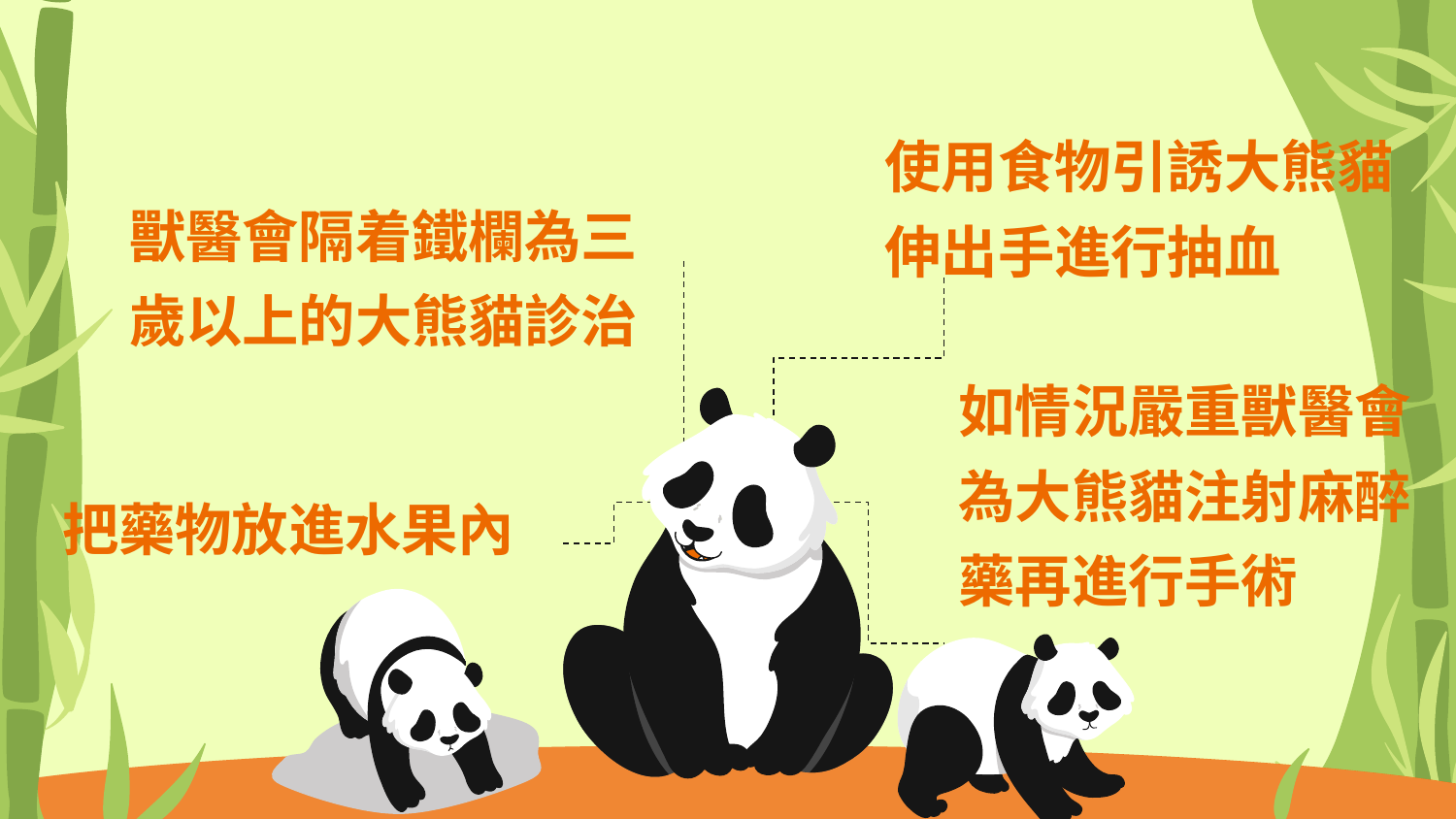

使用食物引誘大熊貓伸出手進行抽血
獸醫會隔着鐵欄為三歲以上的大熊貓診治

把藥物放進水果內

如情況嚴重獸醫會為大熊貓注射麻醉藥再進行手術